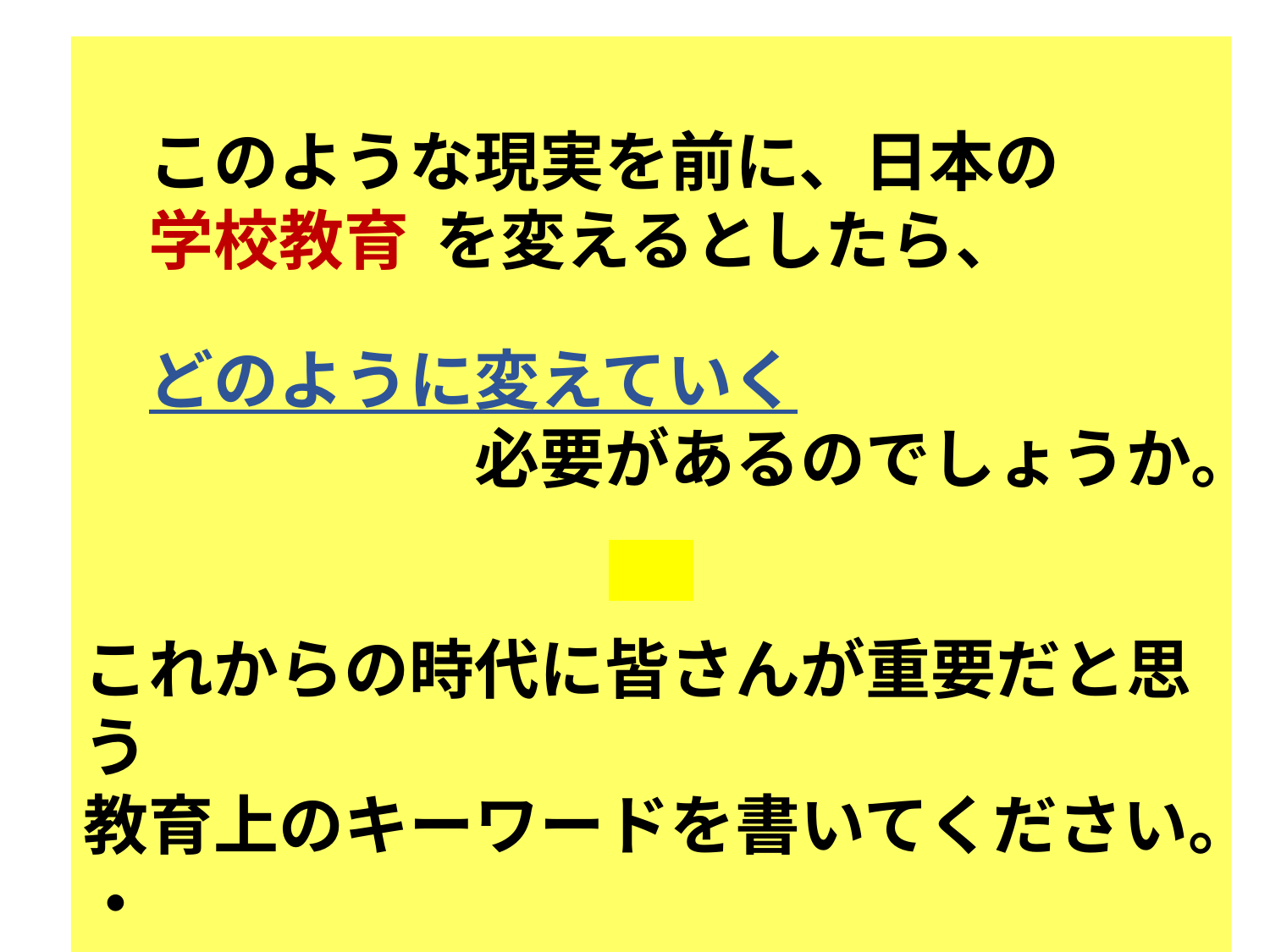

このような現実を前に、日本の
　学校教育　を変えるとしたら、

　どのように変えていく
　　　　　　必要があるのでしょうか。

これからの時代に皆さんが重要だと思う
教育上のキーワードを書いてください。
・